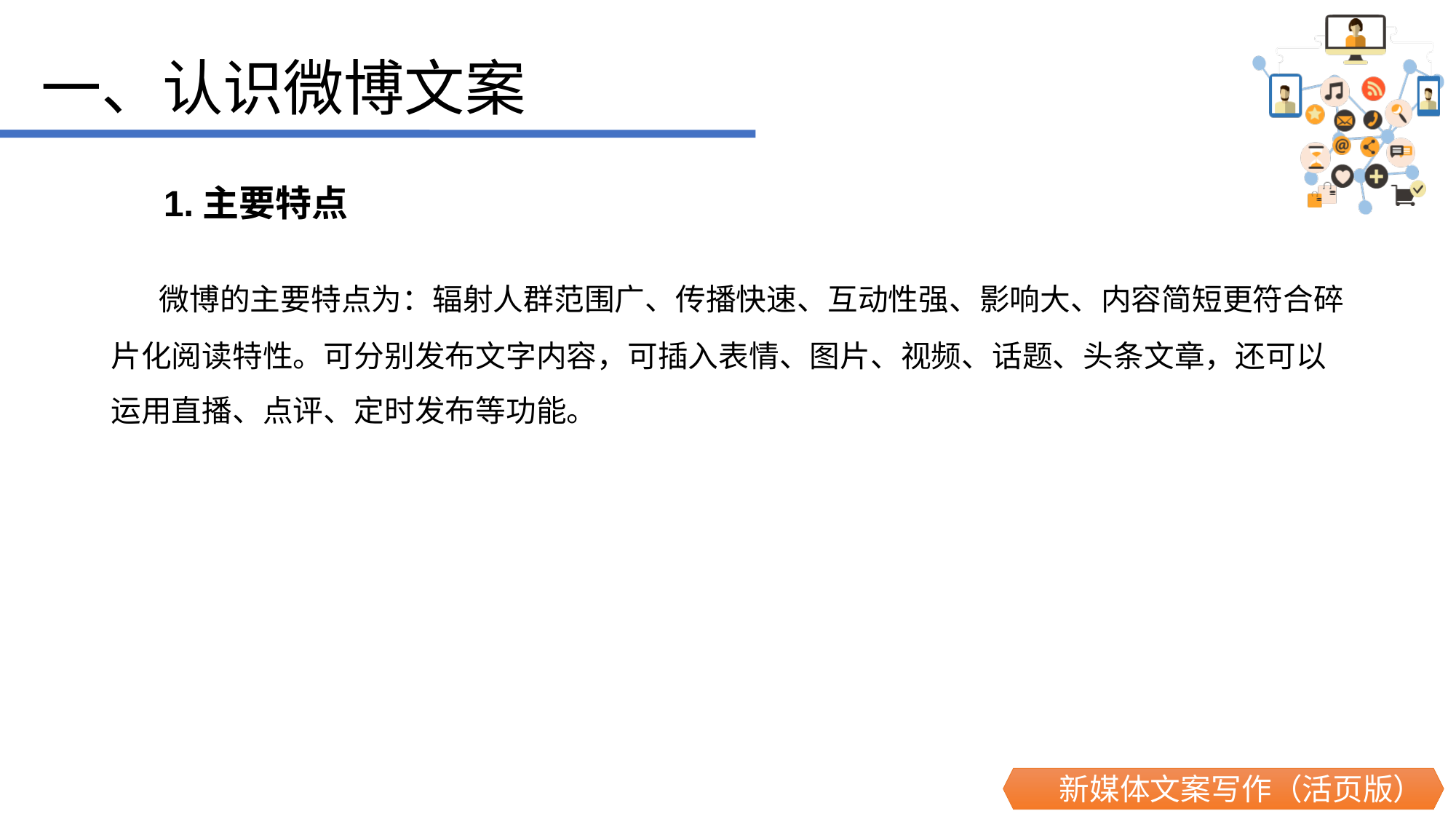

一、认识微博文案

1.主要特点

    微博的主要特点为：辐射人群范围广、传播快速、互动性强、影响大、内容简短更符合碎片化阅读特性。可分别发布文字内容，可插入表情、图片、视频、话题、头条文章，还可以运用直播、点评、定时发布等功能。